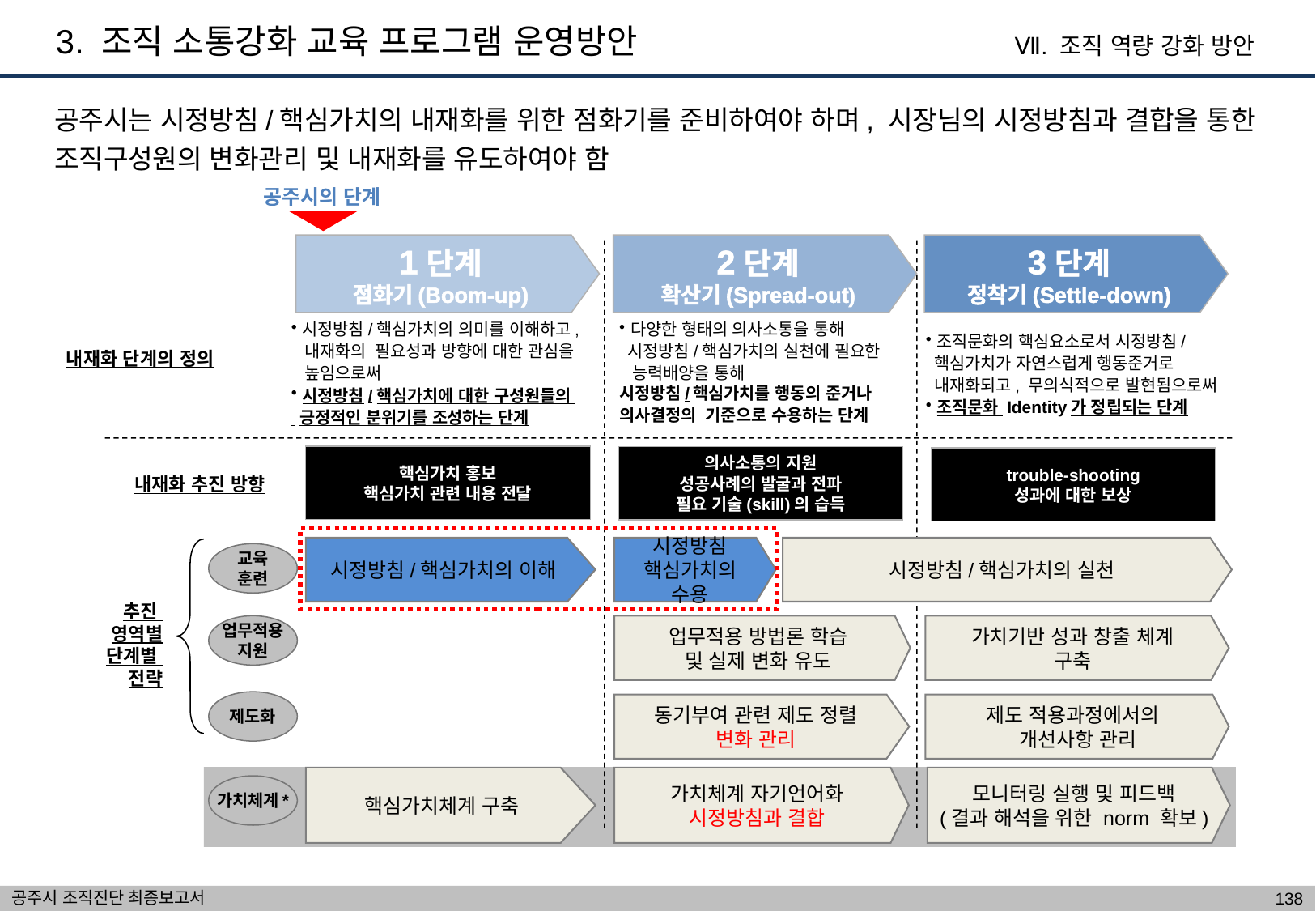

3. 조직 소통강화 교육 프로그램 운영방안
Ⅶ. 조직 역량 강화 방안
공주시는 시정방침/핵심가치의 내재화를 위한 점화기를 준비하여야 하며, 시장님의 시정방침과 결합을 통한 조직구성원의 변화관리 및 내재화를 유도하여야 함
공주시의 단계

1단계
점화기(Boom-up)
2단계
확산기(Spread-out)
3단계
정착기(Settle-down)

시정방침/핵심가치의 의미를 이해하고,
  내재화의  필요성과 방향에 대한 관심을
  높임으로써
시정방침/핵심가치에 대한 구성원들의
 긍정적인 분위기를 조성하는 단계
다양한 형태의 의사소통을 통해
 시정방침/핵심가치의 실천에 필요한
  능력배양을 통해
시정방침/핵심가치를 행동의 준거나
의사결정의  기준으로 수용하는 단계
조직문화의 핵심요소로서 시정방침/
 핵심가치가 자연스럽게 행동준거로
 내재화되고, 무의식적으로 발현됨으로써
조직문화 Identity가 정립되는 단계
내재화 단계의 정의

핵심가치 홍보
핵심가치 관련 내용 전달
의사소통의 지원
성공사례의 발굴과 전파
필요 기술(skill)의 습득
trouble-shooting
성과에 대한 보상
내재화 추진 방향

시정방침/핵심가치의 이해
시정방침
핵심가치의
수용
시정방침/핵심가치의 실천

교육
훈련
추진
영역별
단계별
전략
업무적용
지원
업무적용 방법론 학습
및 실제 변화 유도
가치기반 성과 창출 체계
구축
제도화
동기부여 관련 제도 정렬
변화 관리
제도 적용과정에서의
 개선사항 관리

핵심가치체계 구축
가치체계 자기언어화
시정방침과 결합
모니터링 실행 및 피드백
(결과 해석을 위한 norm 확보)
가치체계*